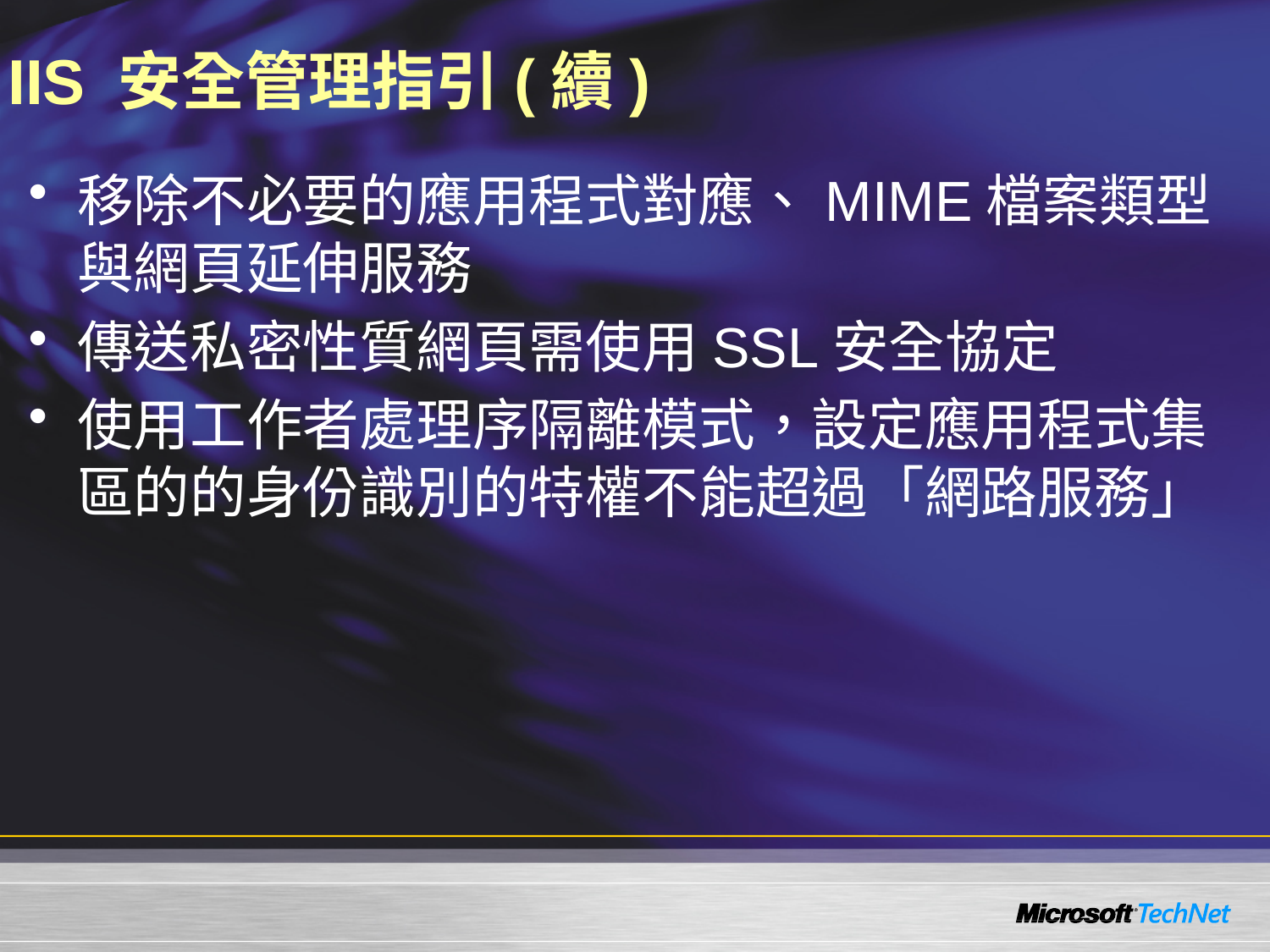

# IIS 安全管理指引(續)
移除不必要的應用程式對應、MIME檔案類型與網頁延伸服務
傳送私密性質網頁需使用SSL安全協定
使用工作者處理序隔離模式，設定應用程式集區的的身份識別的特權不能超過「網路服務」